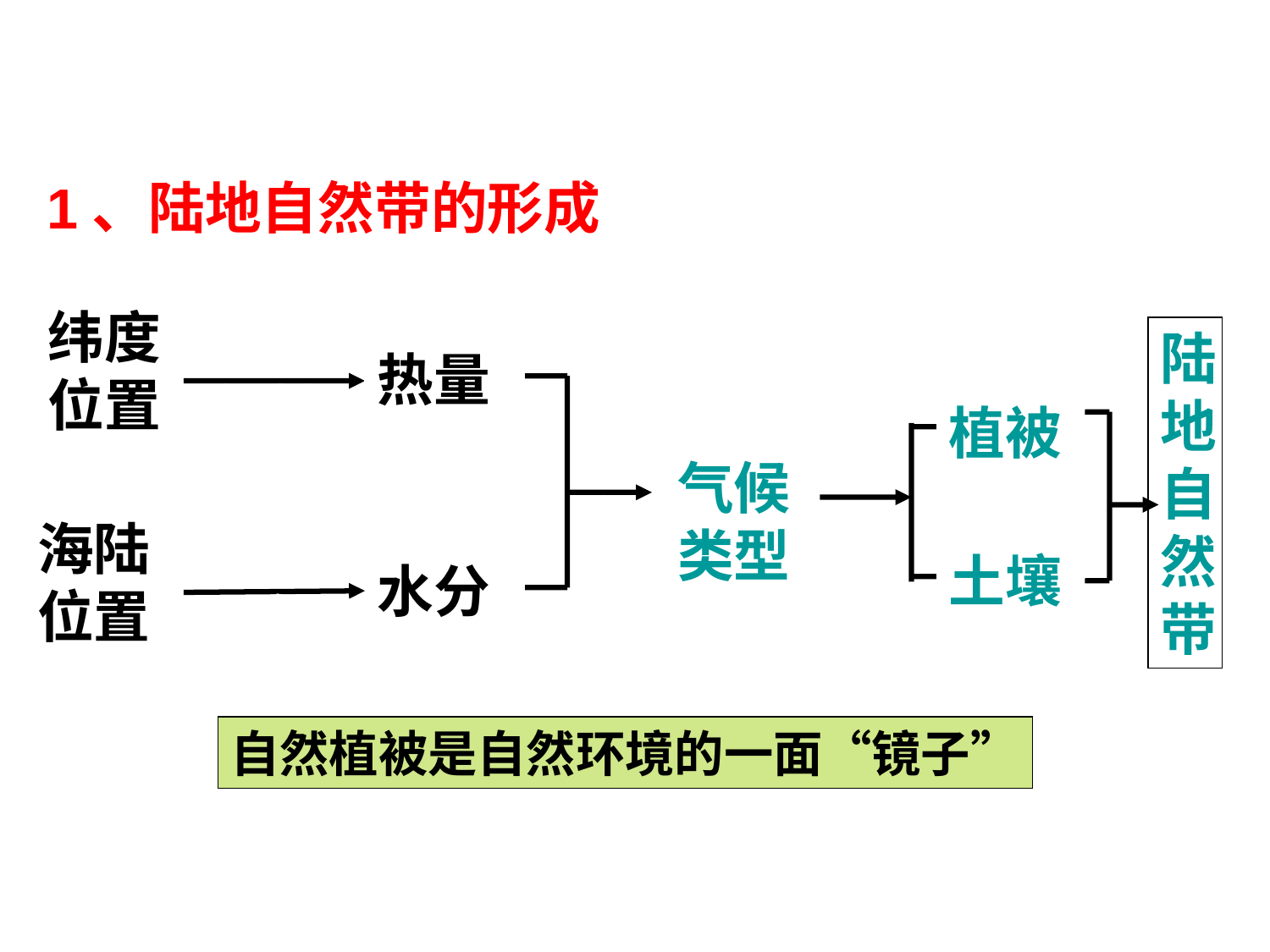

1、陆地自然带的形成
纬度位置
太阳辐射
陆地自然带
热量

植被

决定

影响
气候类型
海陆位置
影  响
土壤
水分

自然植被是自然环境的一面“镜子”